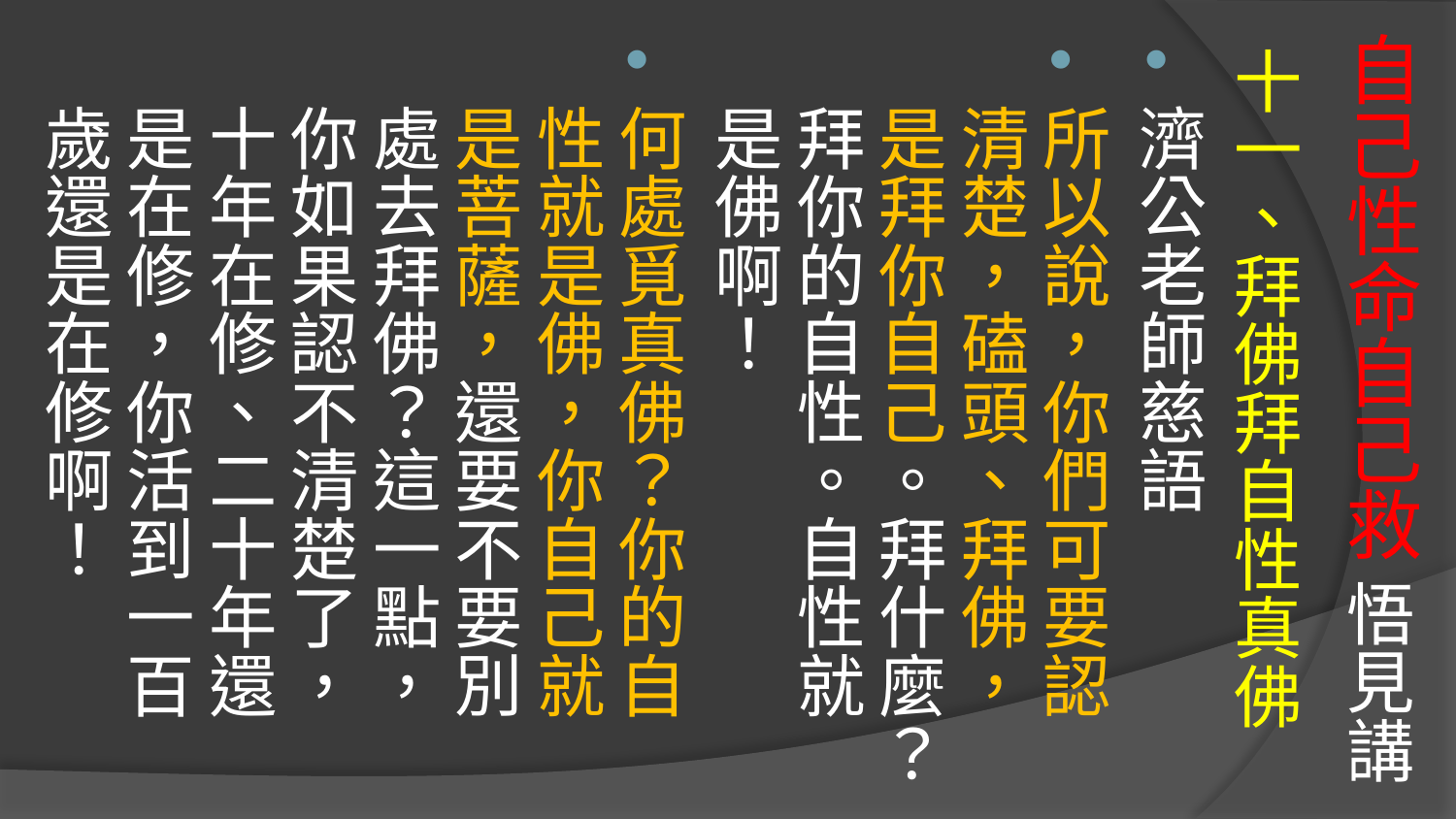

# 自己性命自己救 悟見講
十一、拜佛拜自性真佛
濟公老師慈語
所以說，你們可要認清楚，磕頭、拜佛，是拜你自己。拜什麼？拜你的自性。自性就是佛啊！
何處覓真佛？你的自性就是佛，你自己就是菩薩，還要不要別處去拜佛？這一點，你如果認不清楚了，十年在修、二十年還是在修，你活到一百歲還是在修啊！